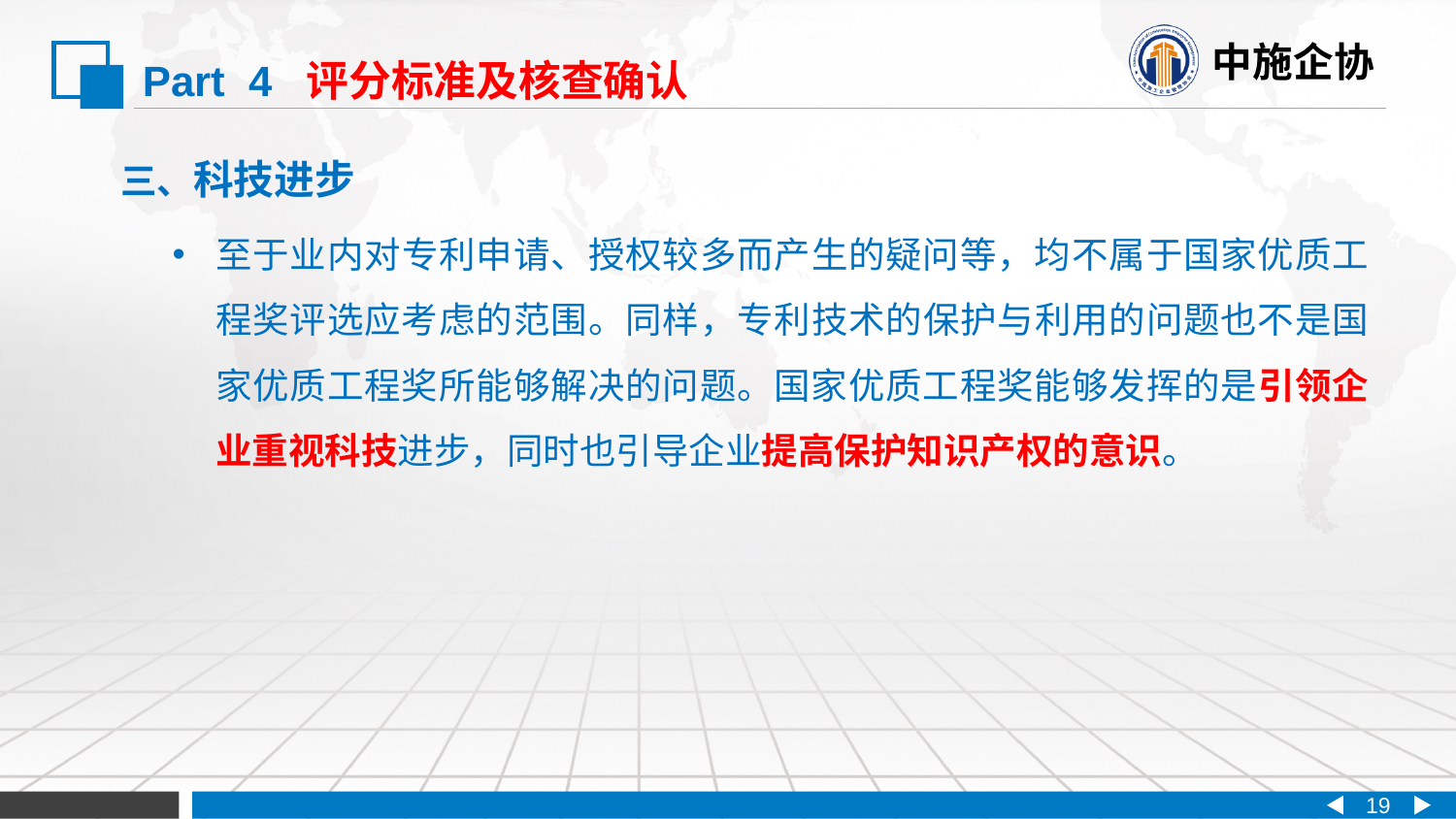

Part  4  评分标准及核查确认
   三、科技进步
至于业内对专利申请、授权较多而产生的疑问等，均不属于国家优质工程奖评选应考虑的范围。同样，专利技术的保护与利用的问题也不是国家优质工程奖所能够解决的问题。国家优质工程奖能够发挥的是引领企业重视科技进步，同时也引导企业提高保护知识产权的意识。